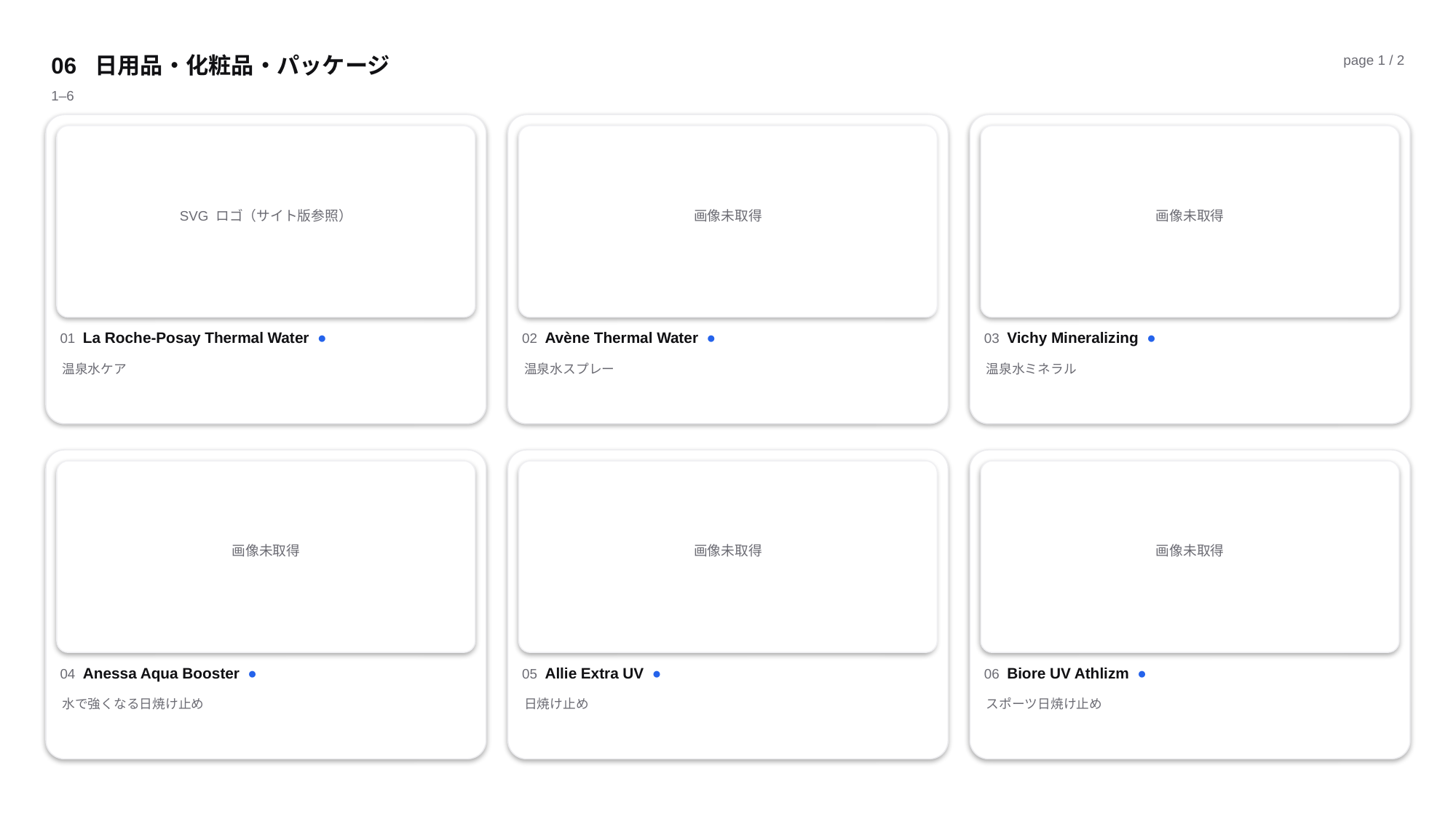

06  日用品・化粧品・パッケージ
page 1 / 2
1–6

SVG ロゴ（サイト版参照）
画像未取得
画像未取得
01  La Roche-Posay Thermal Water  ●
02  Avène Thermal Water  ●
03  Vichy Mineralizing  ●
温泉水ケア
温泉水スプレー
温泉水ミネラル

画像未取得
画像未取得
画像未取得
04  Anessa Aqua Booster  ●
05  Allie Extra UV  ●
06  Biore UV Athlizm  ●
水で強くなる日焼け止め
日焼け止め
スポーツ日焼け止め